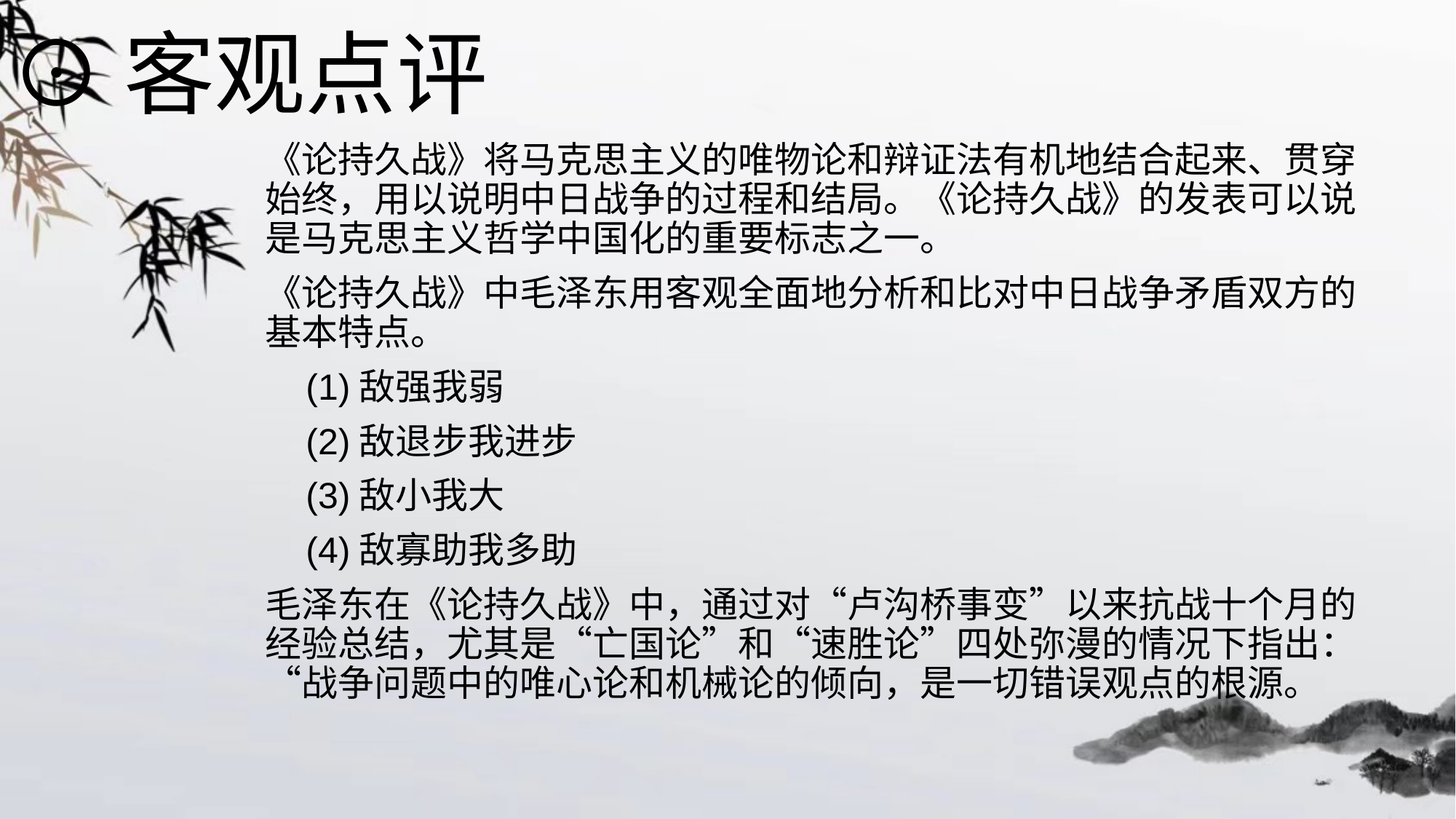

⊙客观点评
《论持久战》将马克思主义的唯物论和辩证法有机地结合起来、贯穿始终，用以说明中日战争的过程和结局。《论持久战》的发表可以说是马克思主义哲学中国化的重要标志之一。
《论持久战》中毛泽东用客观全面地分析和比对中日战争矛盾双方的基本特点。
    (1)敌强我弱
    (2)敌退步我进步
    (3)敌小我大
    (4)敌寡助我多助
毛泽东在《论持久战》中，通过对“卢沟桥事变”以来抗战十个月的经验总结，尤其是“亡国论”和“速胜论”四处弥漫的情况下指出：“战争问题中的唯心论和机械论的倾向，是一切错误观点的根源。